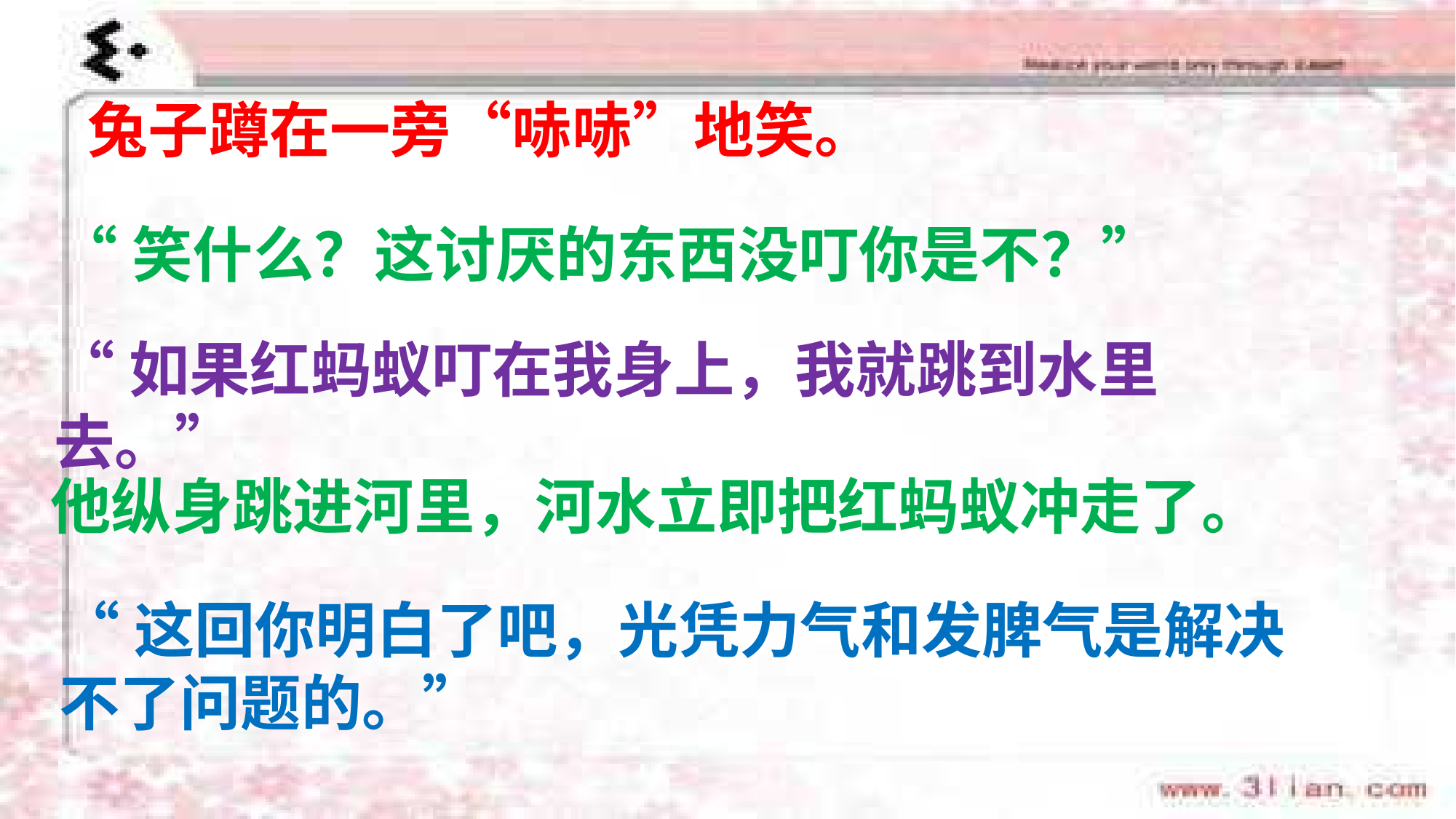

# 兔子蹲在一旁“哧哧”地笑。
“笑什么？这讨厌的东西没叮你是不？”
“如果红蚂蚁叮在我身上，我就跳到水里去。”
他纵身跳进河里，河水立即把红蚂蚁冲走了。
“这回你明白了吧，光凭力气和发脾气是解决不了问题的。”